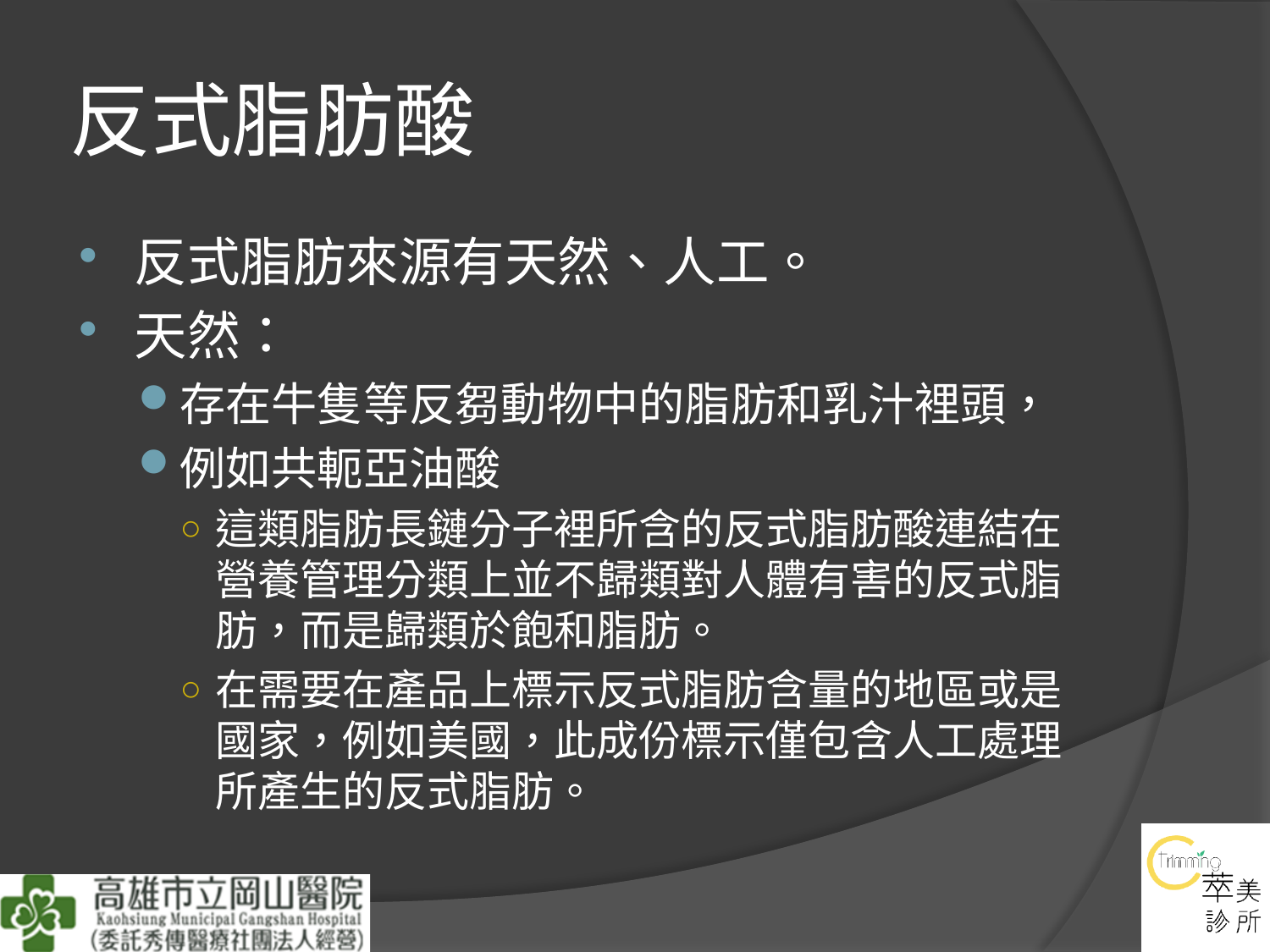

# 反式脂肪酸
反式脂肪來源有天然、人工。
天然：
存在牛隻等反芻動物中的脂肪和乳汁裡頭，
例如共軛亞油酸
這類脂肪長鏈分子裡所含的反式脂肪酸連結在營養管理分類上並不歸類對人體有害的反式脂肪，而是歸類於飽和脂肪。
在需要在產品上標示反式脂肪含量的地區或是國家，例如美國，此成份標示僅包含人工處理所產生的反式脂肪。